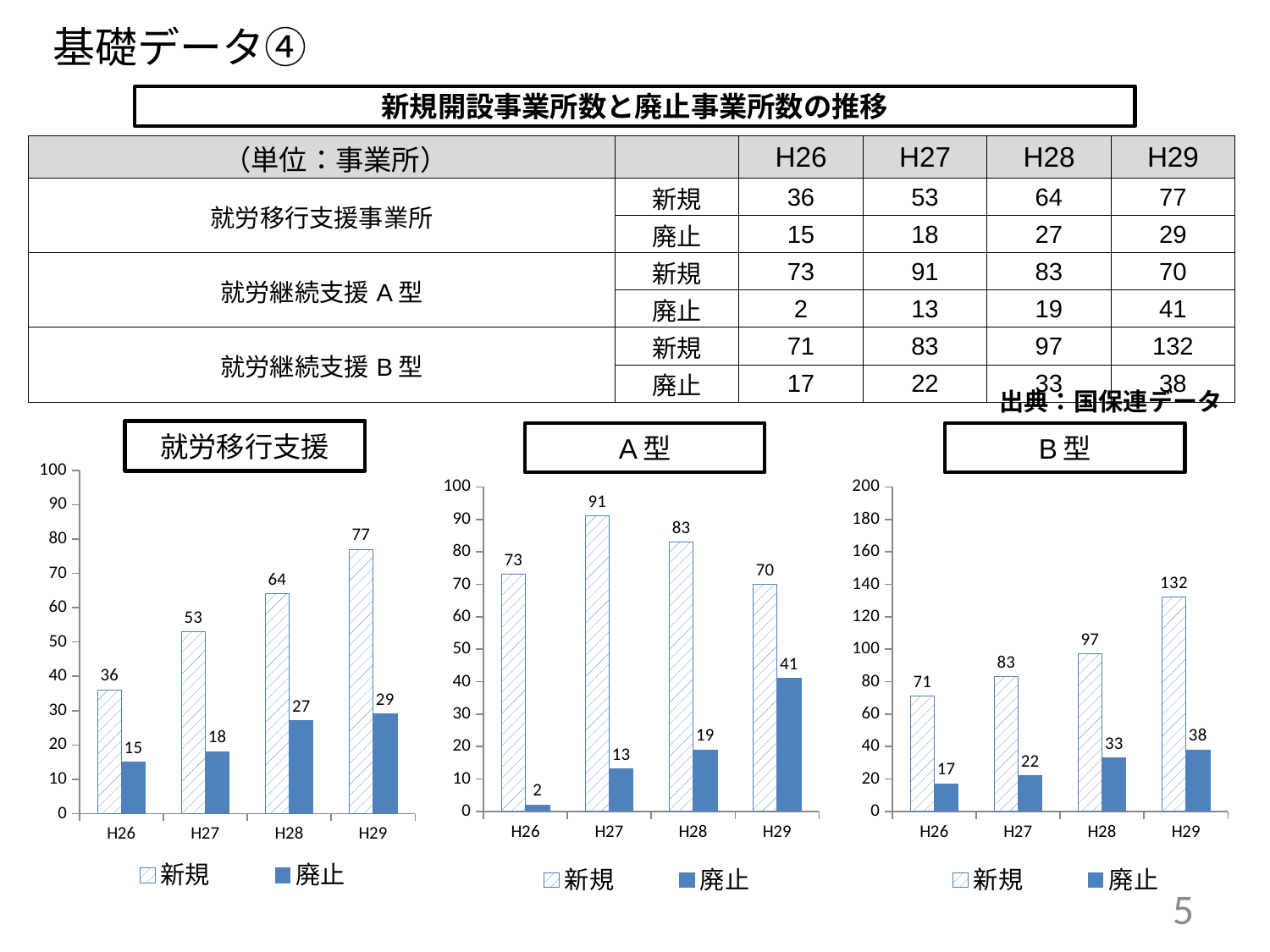

基礎データ④
新規開設事業所数と廃止事業所数の推移
| （単位：事業所） |  | H26 | H27 | H28 | H29 |
| --- | --- | --- | --- | --- | --- |
| 就労移行支援事業所 | 新規 | 36 | 53 | 64 | 77 |
|  | 廃止 | 15 | 18 | 27 | 29 |
| 就労継続支援A型 | 新規 | 73 | 91 | 83 | 70 |
|  | 廃止 | 2 | 13 | 19 | 41 |
| 就労継続支援B型 | 新規 | 71 | 83 | 97 | 132 |
|  | 廃止 | 17 | 22 | 33 | 38 |
出典：国保連データ

### Chart

| Category | 新規 | 廃止 |
|---|---|---|
| H26 | 36.0 | 15.0 |
| H27 | 53.0 | 18.0 |
| H28 | 64.0 | 27.0 |
| H29 | 77.0 | 29.0 |
就労移行支援

### Chart

| Category | 新規 | 廃止 |
|---|---|---|
| H26 | 73.0 | 2.0 |
| H27 | 91.0 | 13.0 |
| H28 | 83.0 | 19.0 |
| H29 | 70.0 | 41.0 |

### Chart

| Category | 新規 | 廃止 |
|---|---|---|
| H26 | 71.0 | 17.0 |
| H27 | 83.0 | 22.0 |
| H28 | 97.0 | 33.0 |
| H29 | 132.0 | 38.0 |
5